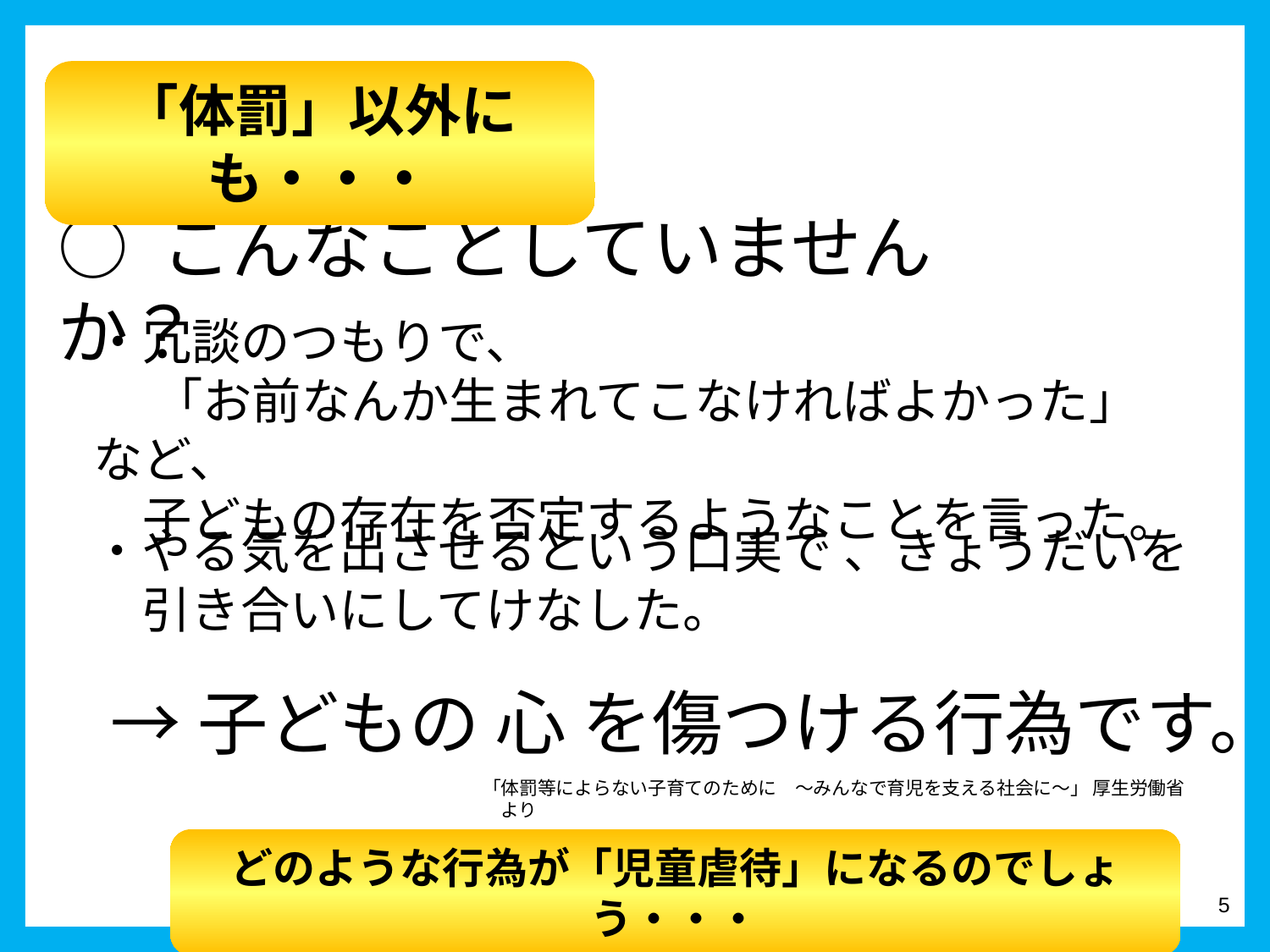

「体罰」以外にも・・・
○ こんなことしていませんか？
・冗談のつもりで、
　 「お前なんか生まれてこなければよかった」など、
　子どもの存在を否定するようなことを言った。
・やる気を出させるという口実で 、きょうだいを
　引き合いにしてけなした。
→子どもの 心 を傷つける行為です。
「体罰等によらない子育てのために　～みんなで育児を支える社会に～」 厚生労働省　より
どのような行為が「児童虐待」になるのでしょう・・・
5